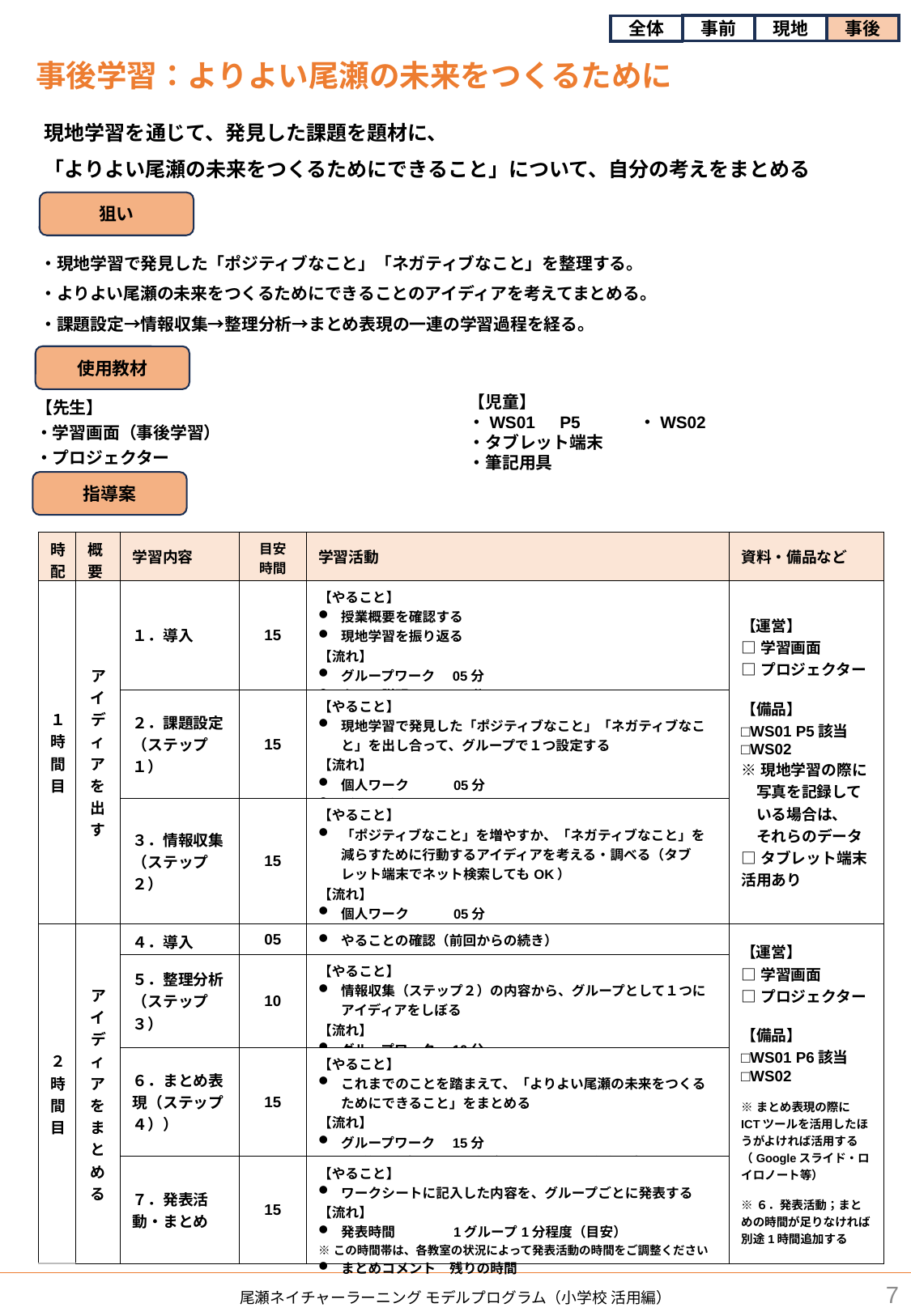

事前
現地
事後
全体
事後学習：よりよい尾瀬の未来をつくるために
現地学習を通じて、発見した課題を題材に、
「よりよい尾瀬の未来をつくるためにできること」について、自分の考えをまとめる
狙い
・現地学習で発見した「ポジティブなこと」「ネガティブなこと」を整理する。
・よりよい尾瀬の未来をつくるためにできることのアイディアを考えてまとめる。
・課題設定→情報収集→整理分析→まとめ表現の一連の学習過程を経る。
使用教材
【児童】
・WS01　P5 　　　・WS02
・タブレット端末
・筆記用具
【先生】
・学習画面（事後学習）
・プロジェクター
指導案
| 時配 | 概要 | 学習内容 | 目安 時間 | 学習活動 | 資料・備品など |
| --- | --- | --- | --- | --- | --- |
| １時間目 | アイディアを出す | １．導入 | 15 | 【やること】 授業概要を確認する 現地学習を振り返る 【流れ】 グループワーク　05分 クラス説明　　　10分 | 【運営】 □学習画面 □プロジェクター 【備品】 □WS01 P5該当 □WS02 ※現地学習の際に 　写真を記録して 　いる場合は、 　それらのデータ □タブレット端末活用あり |
|  |  | ２．課題設定（ステップ１） | 15 | 【やること】 現地学習で発見した「ポジティブなこと」「ネガティブなこと」を出し合って、グループで１つ設定する 【流れ】 個人ワーク　　　05分 グループワーク　10分 |  |
|  |  | ３．情報収集（ステップ２） | 15 | 【やること】 「ポジティブなこと」を増やすか、「ネガティブなこと」を減らすために行動するアイディアを考える・調べる（タブレット端末でネット検索してもOK） 【流れ】 個人ワーク　　　05分 グループワーク　10分 |  |
| ２時間目 | アイディアをまとめる | ４．導入 | 05 | やることの確認（前回からの続き） | 【運営】 □学習画面 □プロジェクター 【備品】 □WS01 P6該当 □WS02 ※まとめ表現の際にICTツールを活用したほうがよければ活用する（Googleスライド・ロイロノート等） ※６．発表活動；まとめの時間が足りなければ別途1時間追加する |
|  |  | ５．整理分析（ステップ３） | 10 | 【やること】 情報収集（ステップ２）の内容から、グループとして１つにアイディアをしぼる 【流れ】 グループワーク　10分 |  |
|  |  | ６．まとめ表現（ステップ４）） | 15 | 【やること】 これまでのことを踏まえて、「よりよい尾瀬の未来をつくるためにできること」をまとめる 【流れ】 グループワーク　15分 ※この後、発表のため、誰がどこを話すかを役割分担もしておく |  |
|  |  | ７．発表活動・まとめ | 15 | 【やること】 ワークシートに記入した内容を、グループごとに発表する 【流れ】 発表時間　　　　1グループ1分程度（目安）　 ※この時間帯は、各教室の状況によって発表活動の時間をご調整ください まとめコメント　残りの時間 |  |
7
尾瀬ネイチャーラーニング モデルプログラム（小学校 活用編）